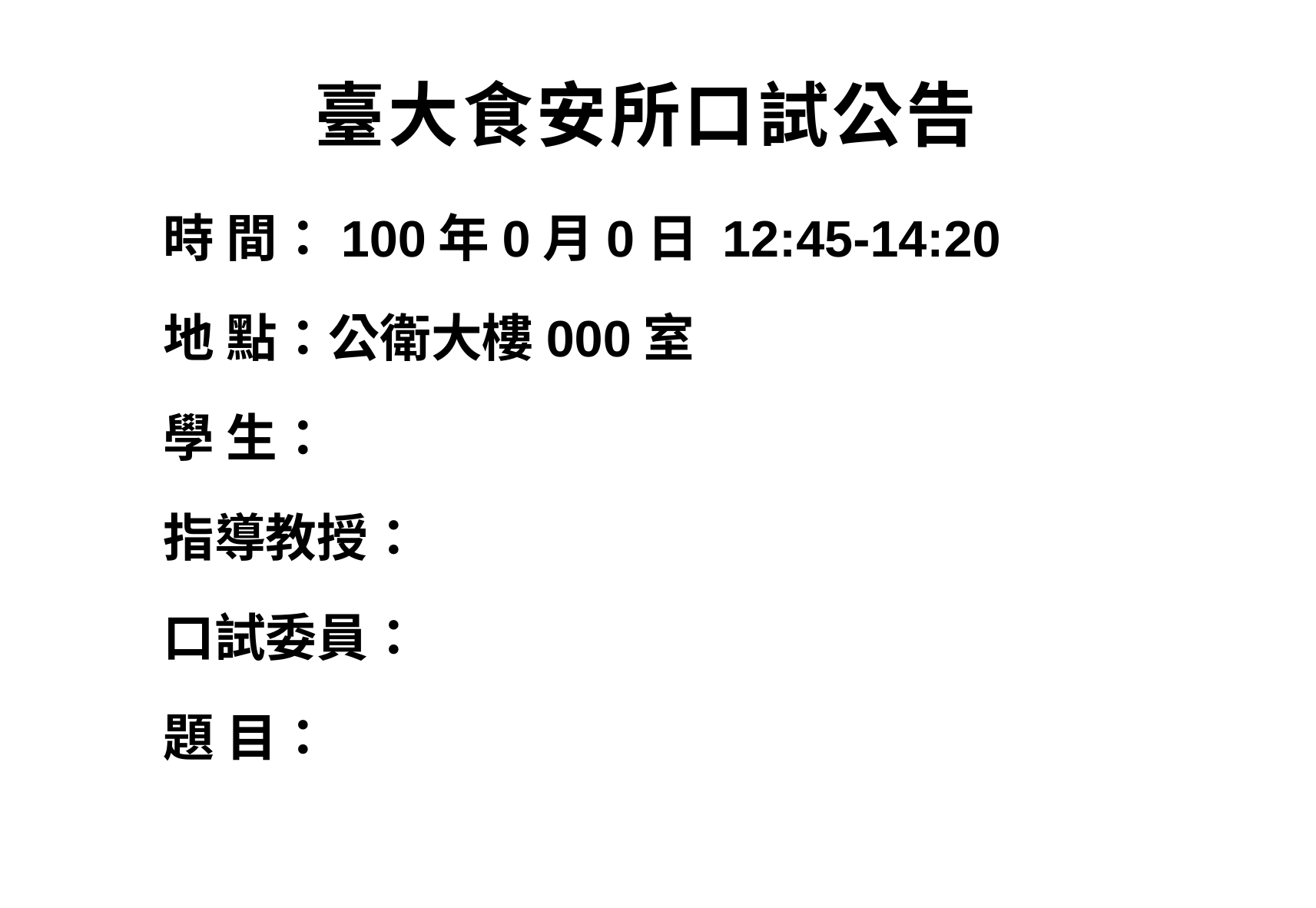

# 臺大食安所口試公告
時 間：100年0月0日 12:45-14:20
地 點：公衛大樓000室
學 生：
指導教授：
口試委員：
題 目：